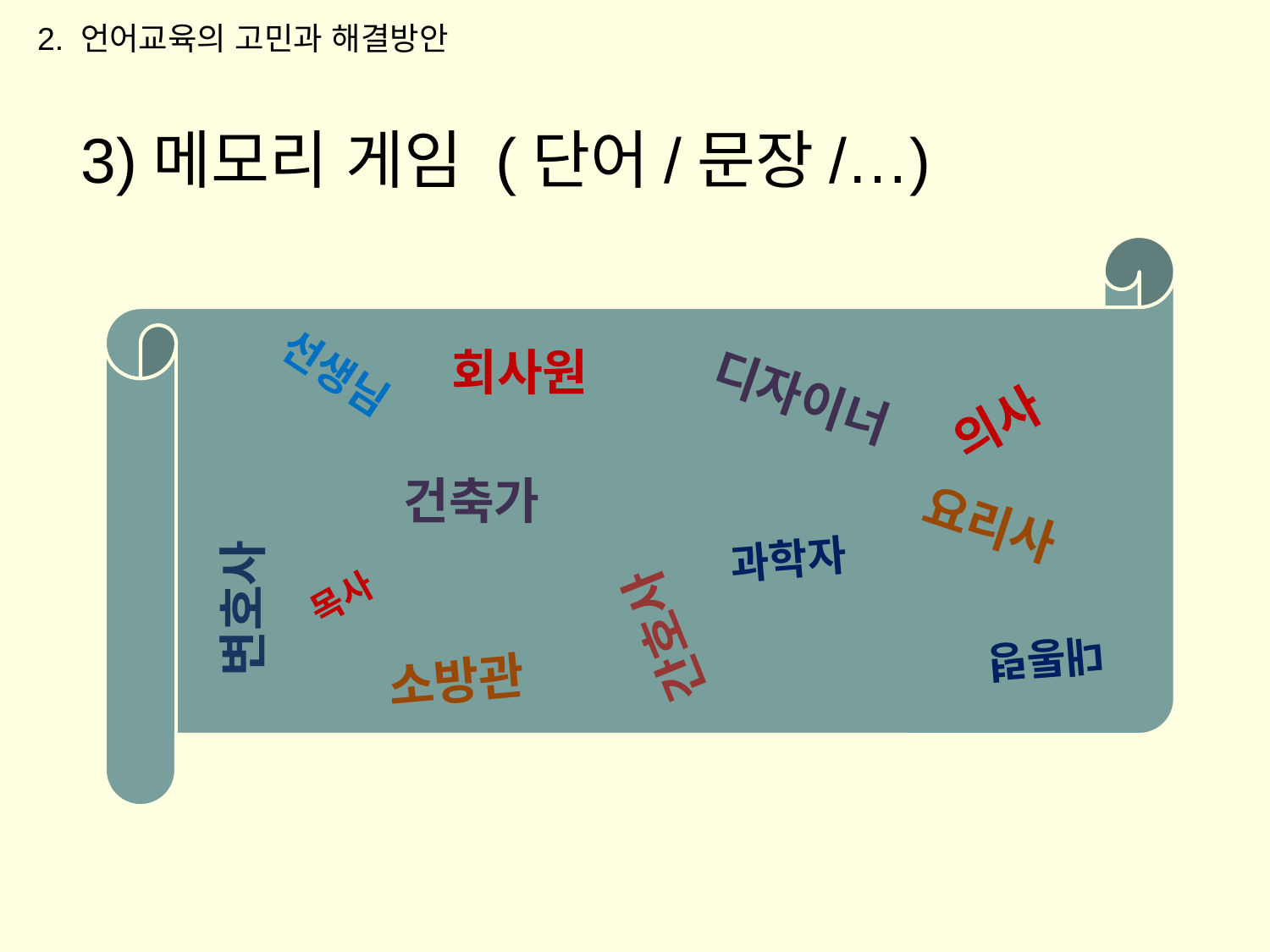

2. 언어교육의 고민과 해결방안

3)메모리 게임 (단어/문장/…)

회사원
선생님
디자이너
의사
건축가
요리사
과학자
변호사
간호사
목사
대통령
소방관